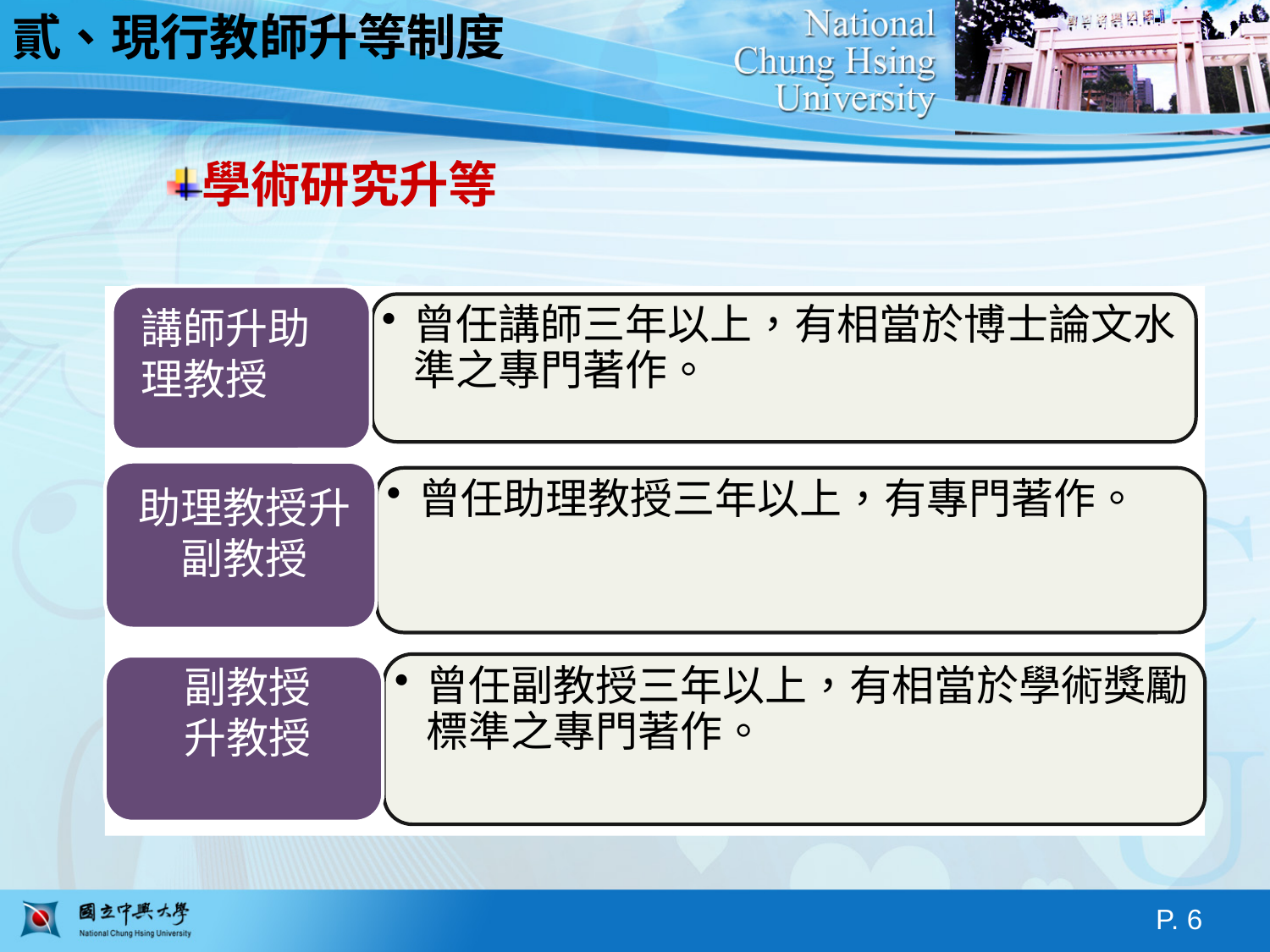

貳、現行教師升等制度
學術研究升等

曾任講師三年以上，有相當於博士論文水準之專門著作。
講師升助理教授

曾任助理教授三年以上，有專門著作。

助理教授升副教授

曾任副教授三年以上，有相當於學術獎勵標準之專門著作。
副教授
升教授